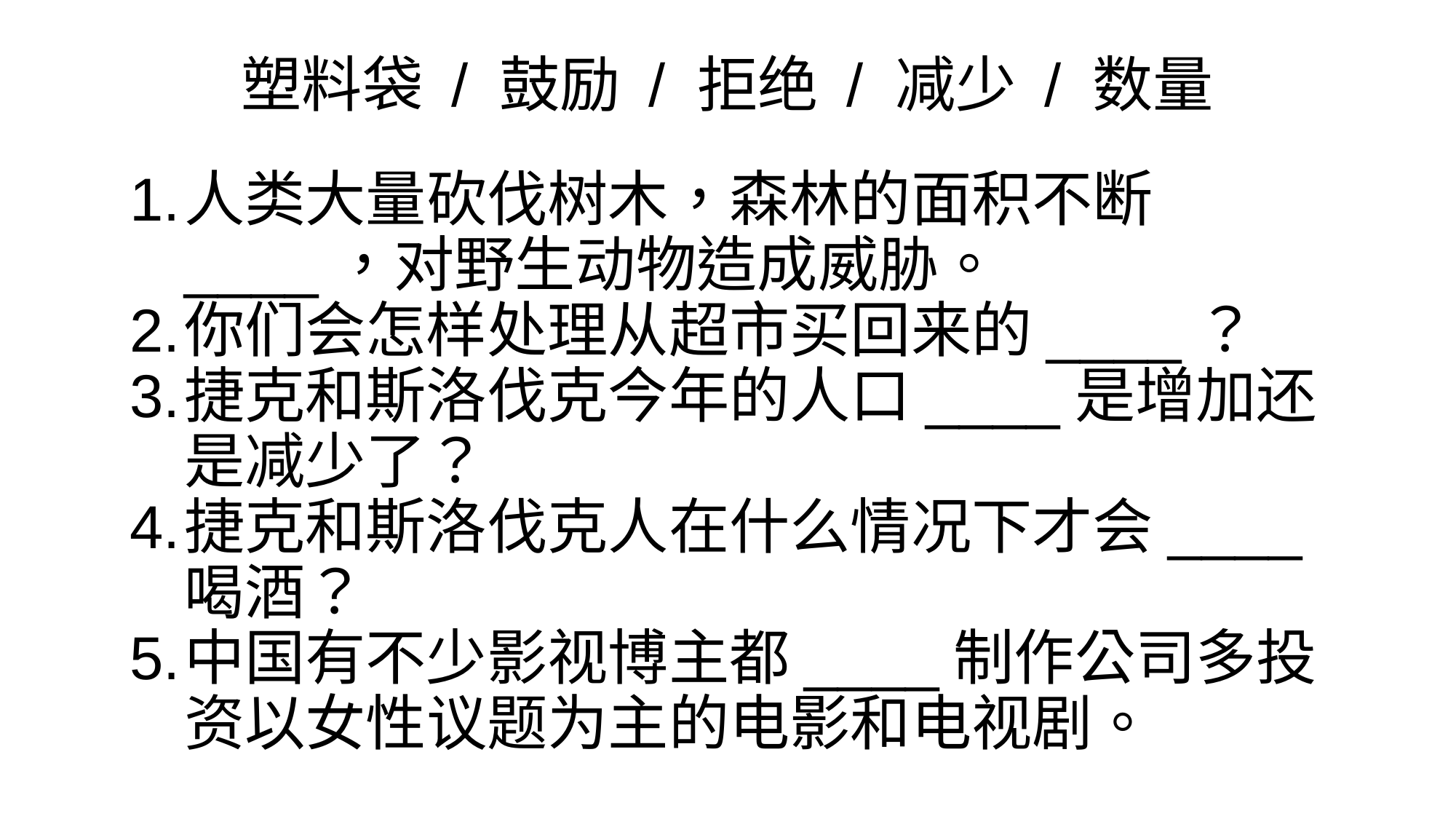

# 塑料袋 / 鼓励 / 拒绝 / 减少 / 数量
人类大量砍伐树木，森林的面积不断____，对野生动物造成威胁。
你们会怎样处理从超市买回来的____？
捷克和斯洛伐克今年的人口____是增加还是减少了？
捷克和斯洛伐克人在什么情况下才会____喝酒？
中国有不少影视博主都____制作公司多投资以女性议题为主的电影和电视剧。